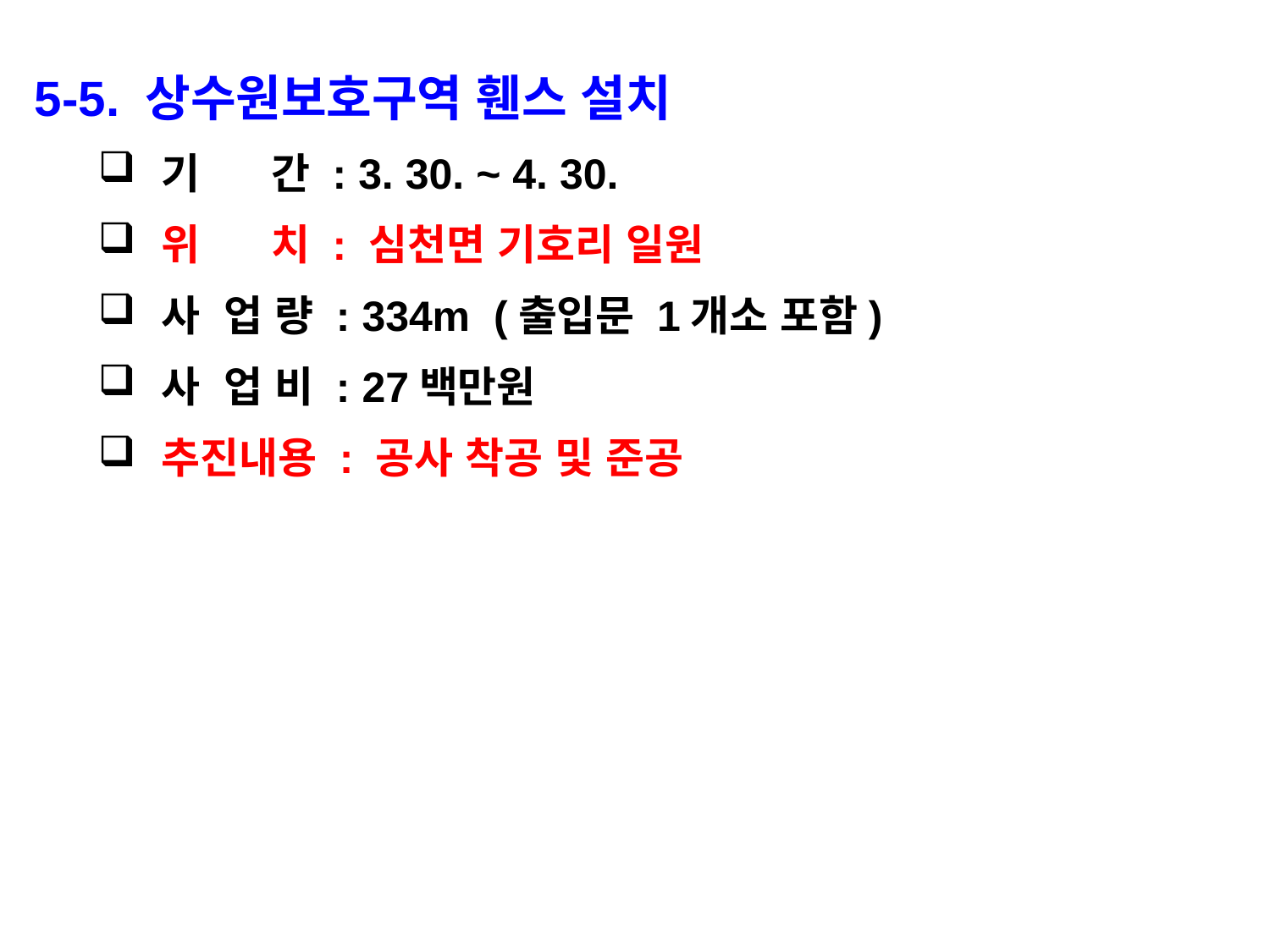

5-5. 상수원보호구역 휀스 설치
기      간 : 3. 30. ~ 4. 30.
위      치 : 심천면 기호리 일원
사  업 량 : 334m  (출입문 1개소 포함)
사  업 비 : 27백만원
추진내용 : 공사 착공 및 준공